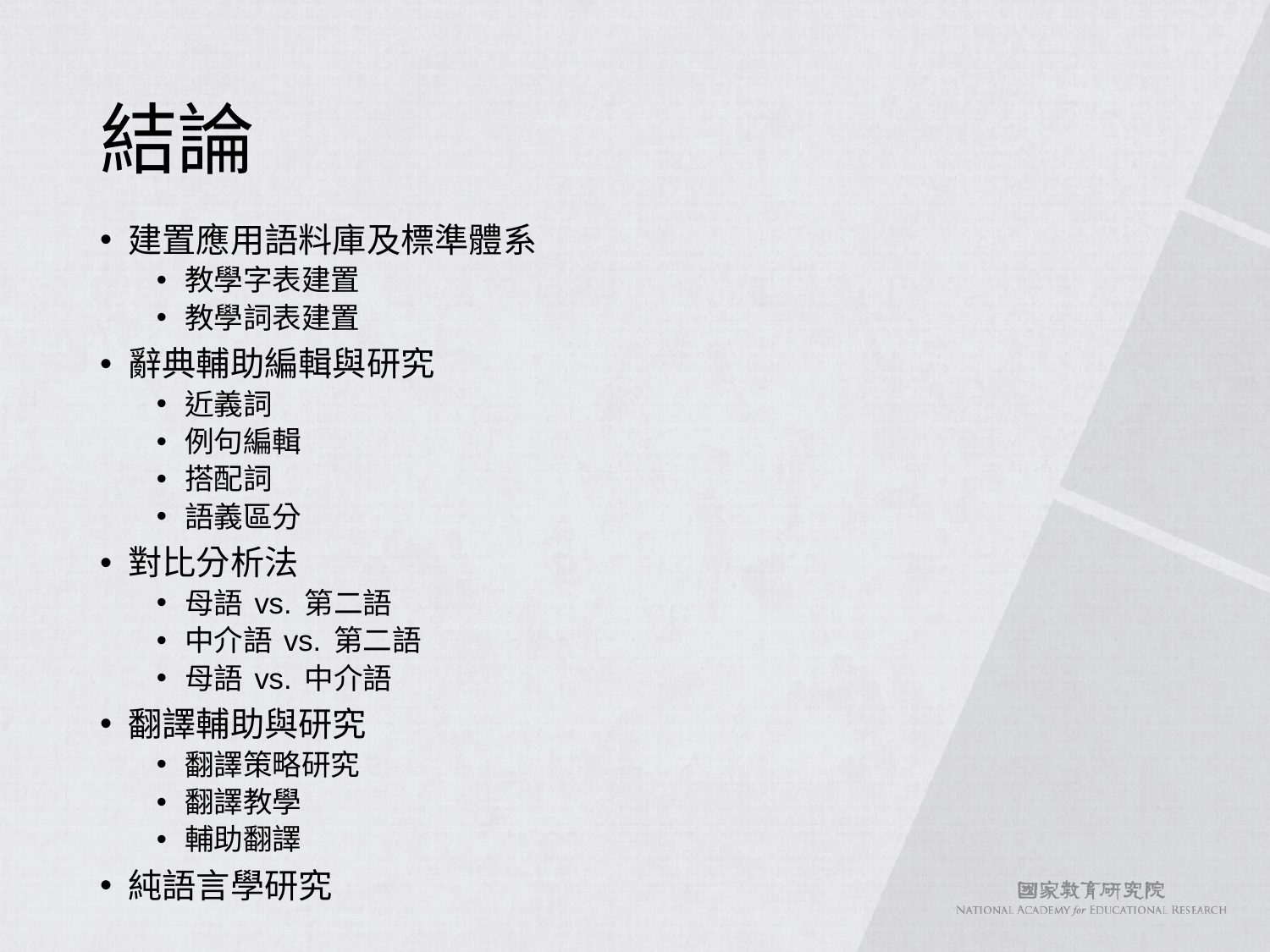

# 結論
建置應用語料庫及標準體系
教學字表建置
教學詞表建置
辭典輔助編輯與研究
近義詞
例句編輯
搭配詞
語義區分
對比分析法
母語 vs. 第二語
中介語 vs. 第二語
母語 vs. 中介語
翻譯輔助與研究
翻譯策略研究
翻譯教學
輔助翻譯
純語言學研究